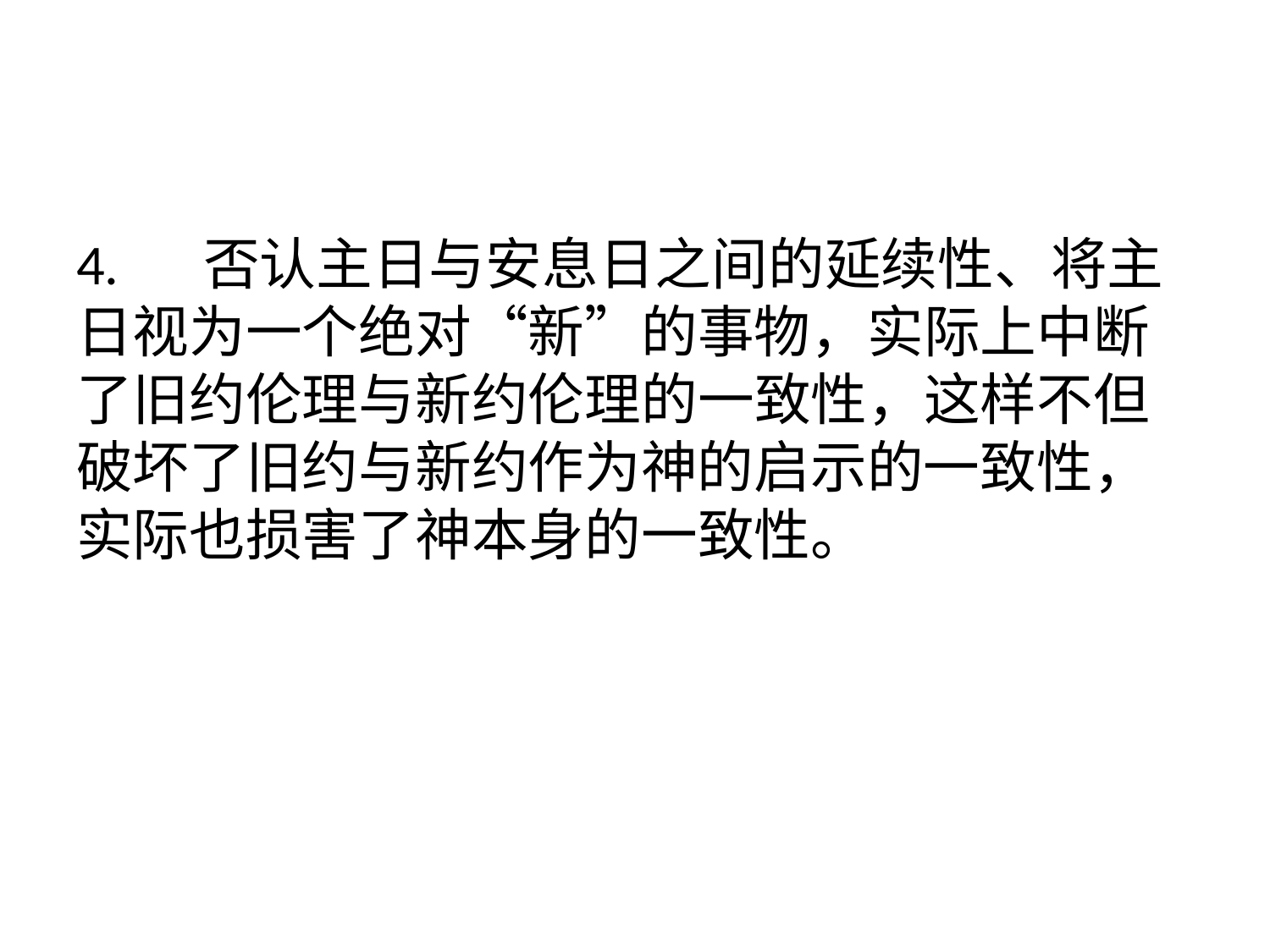

#
4.	否认主日与安息日之间的延续性、将主日视为一个绝对“新”的事物，实际上中断了旧约伦理与新约伦理的一致性，这样不但破坏了旧约与新约作为神的启示的一致性，实际也损害了神本身的一致性。